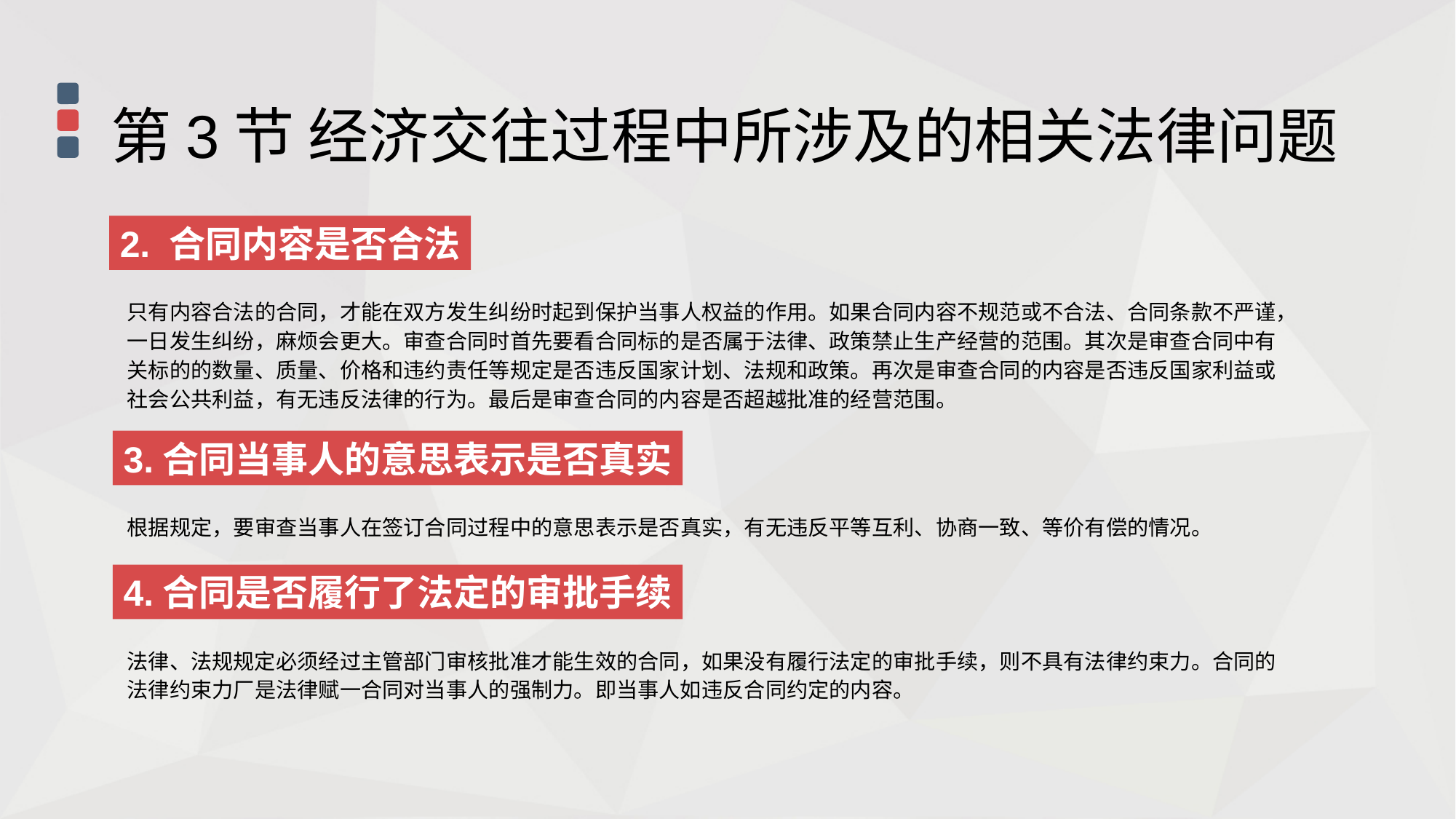

第3节 经济交往过程中所涉及的相关法律问题
2. 合同内容是否合法
只有内容合法的合同，才能在双方发生纠纷时起到保护当事人权益的作用。如果合同内容不规范或不合法、合同条款不严谨，一日发生纠纷，麻烦会更大。审查合同时首先要看合同标的是否属于法律、政策禁止生产经营的范围。其次是审查合同中有关标的的数量、质量、价格和违约责任等规定是否违反国家计划、法规和政策。再次是审查合同的内容是否违反国家利益或社会公共利益，有无违反法律的行为。最后是审查合同的内容是否超越批准的经营范围。
3.合同当事人的意思表示是否真实
根据规定，要审查当事人在签订合同过程中的意思表示是否真实，有无违反平等互利、协商一致、等价有偿的情况。
4.合同是否履行了法定的审批手续
法律、法规规定必须经过主管部门审核批准才能生效的合同，如果没有履行法定的审批手续，则不具有法律约束力。合同的法律约束力厂是法律赋一合同对当事人的强制力。即当事人如违反合同约定的内容。